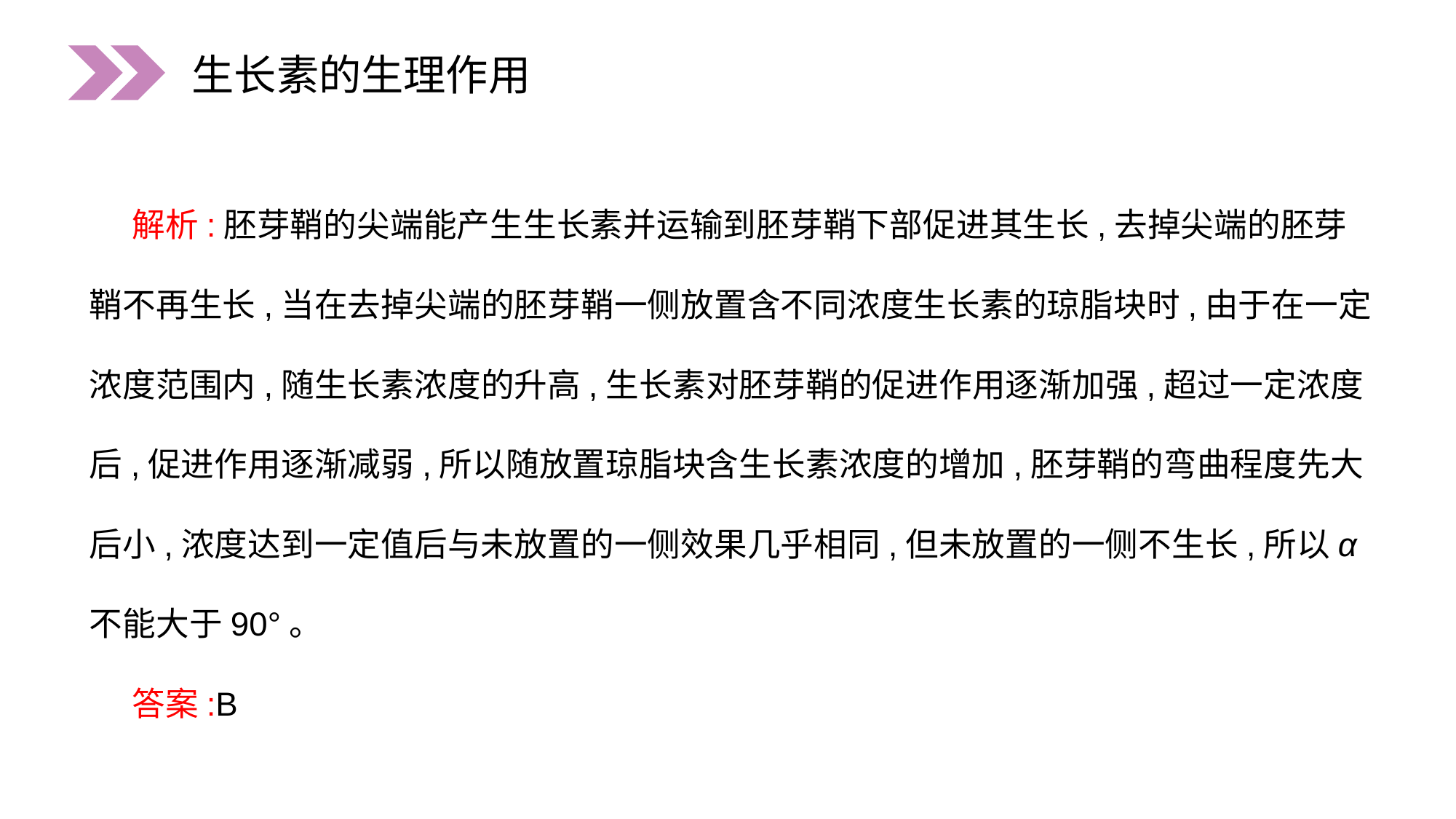

生长素的生理作用
解析:胚芽鞘的尖端能产生生长素并运输到胚芽鞘下部促进其生长,去掉尖端的胚芽鞘不再生长,当在去掉尖端的胚芽鞘一侧放置含不同浓度生长素的琼脂块时,由于在一定浓度范围内,随生长素浓度的升高,生长素对胚芽鞘的促进作用逐渐加强,超过一定浓度后,促进作用逐渐减弱,所以随放置琼脂块含生长素浓度的增加,胚芽鞘的弯曲程度先大后小,浓度达到一定值后与未放置的一侧效果几乎相同,但未放置的一侧不生长,所以α不能大于90°。
答案:B